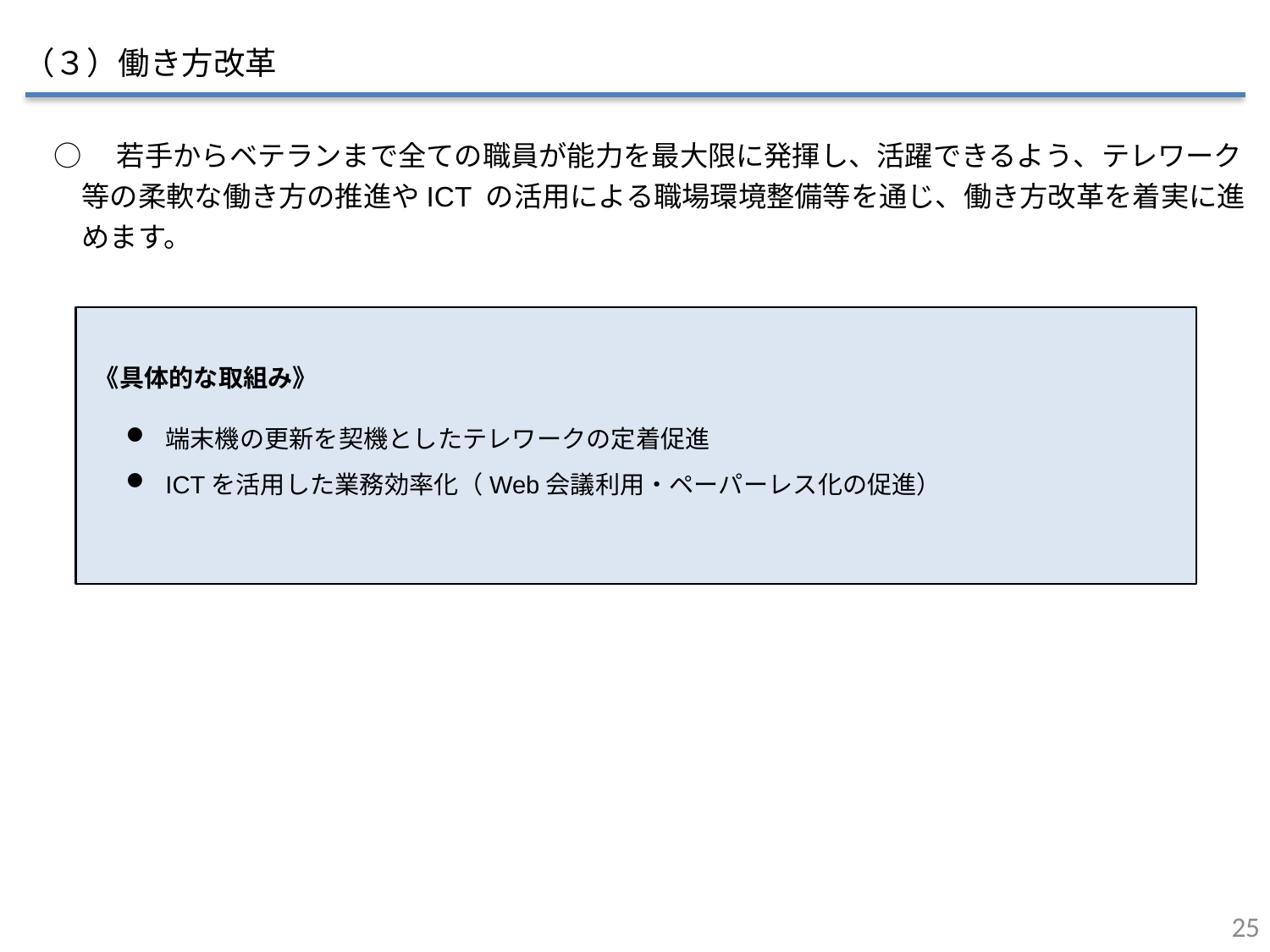

（３）働き方改革
○　若手からベテランまで全ての職員が能力を最大限に発揮し、活躍できるよう、テレワーク
　等の柔軟な働き方の推進やICT の活用による職場環境整備等を通じ、働き方改革を着実に進
　めます。

端末機の更新を契機としたテレワークの定着促進
ICTを活用した業務効率化（Web会議利用・ペーパーレス化の促進）
《具体的な取組み》
25